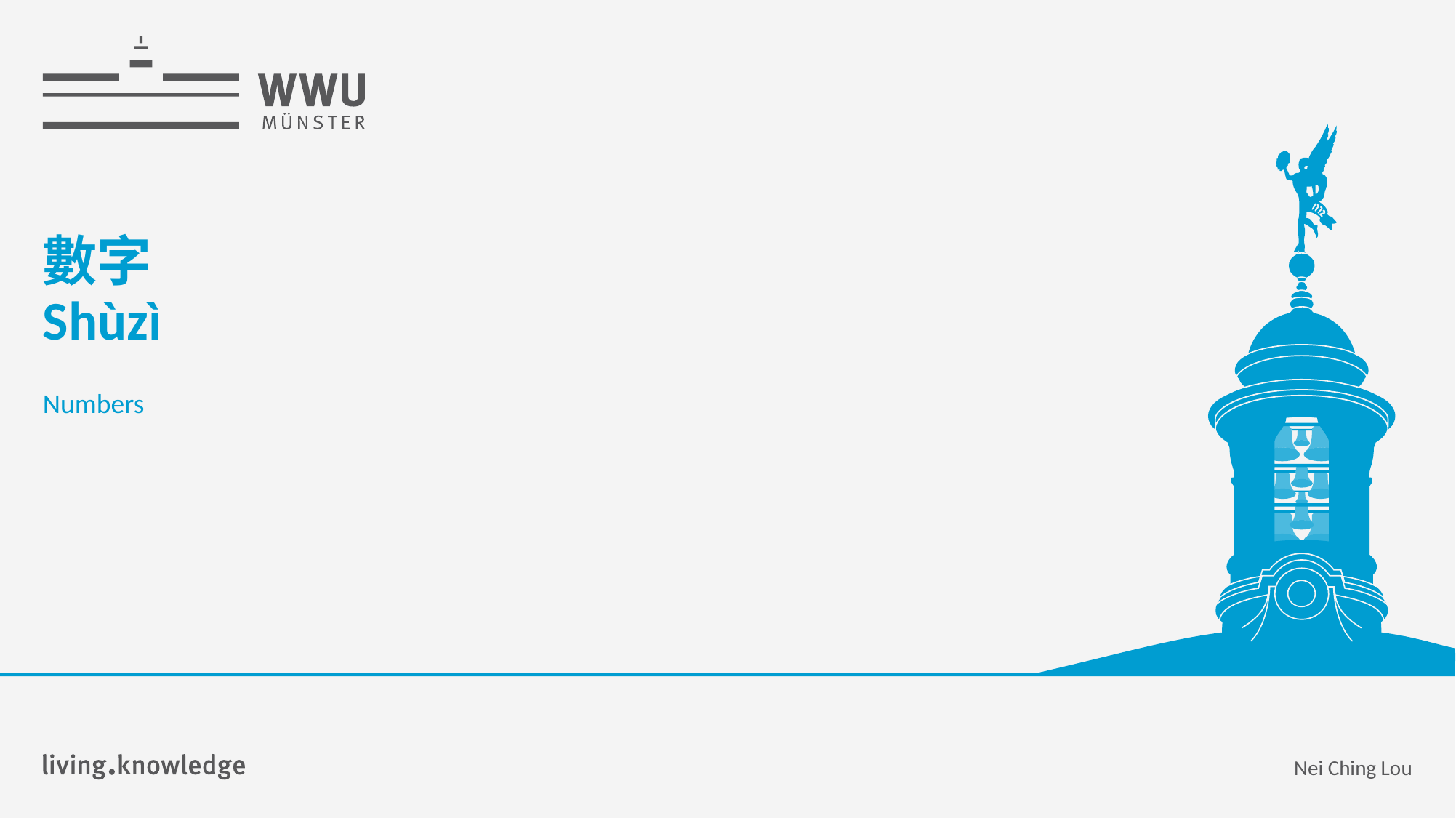

Numbers
# 數字 Shùzì
Numbers
Nei Ching Lou
Nei Ching Lou
1